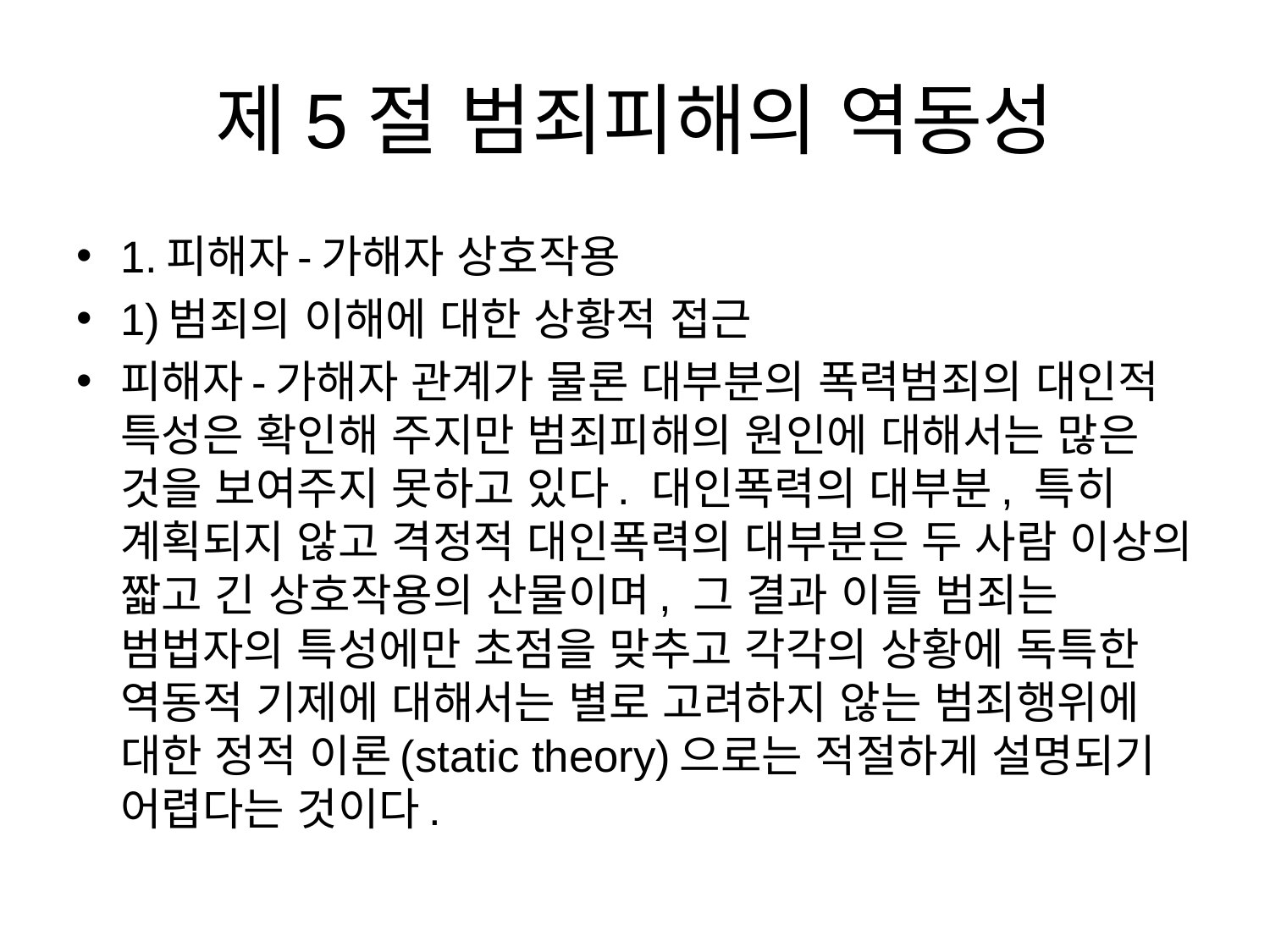

# 제5절 범죄피해의 역동성
1.피해자-가해자 상호작용
1)범죄의 이해에 대한 상황적 접근
피해자-가해자 관계가 물론 대부분의 폭력범죄의 대인적 특성은 확인해 주지만 범죄피해의 원인에 대해서는 많은 것을 보여주지 못하고 있다. 대인폭력의 대부분, 특히 계획되지 않고 격정적 대인폭력의 대부분은 두 사람 이상의 짧고 긴 상호작용의 산물이며, 그 결과 이들 범죄는 범법자의 특성에만 초점을 맞추고 각각의 상황에 독특한 역동적 기제에 대해서는 별로 고려하지 않는 범죄행위에 대한 정적 이론(static theory)으로는 적절하게 설명되기 어렵다는 것이다.